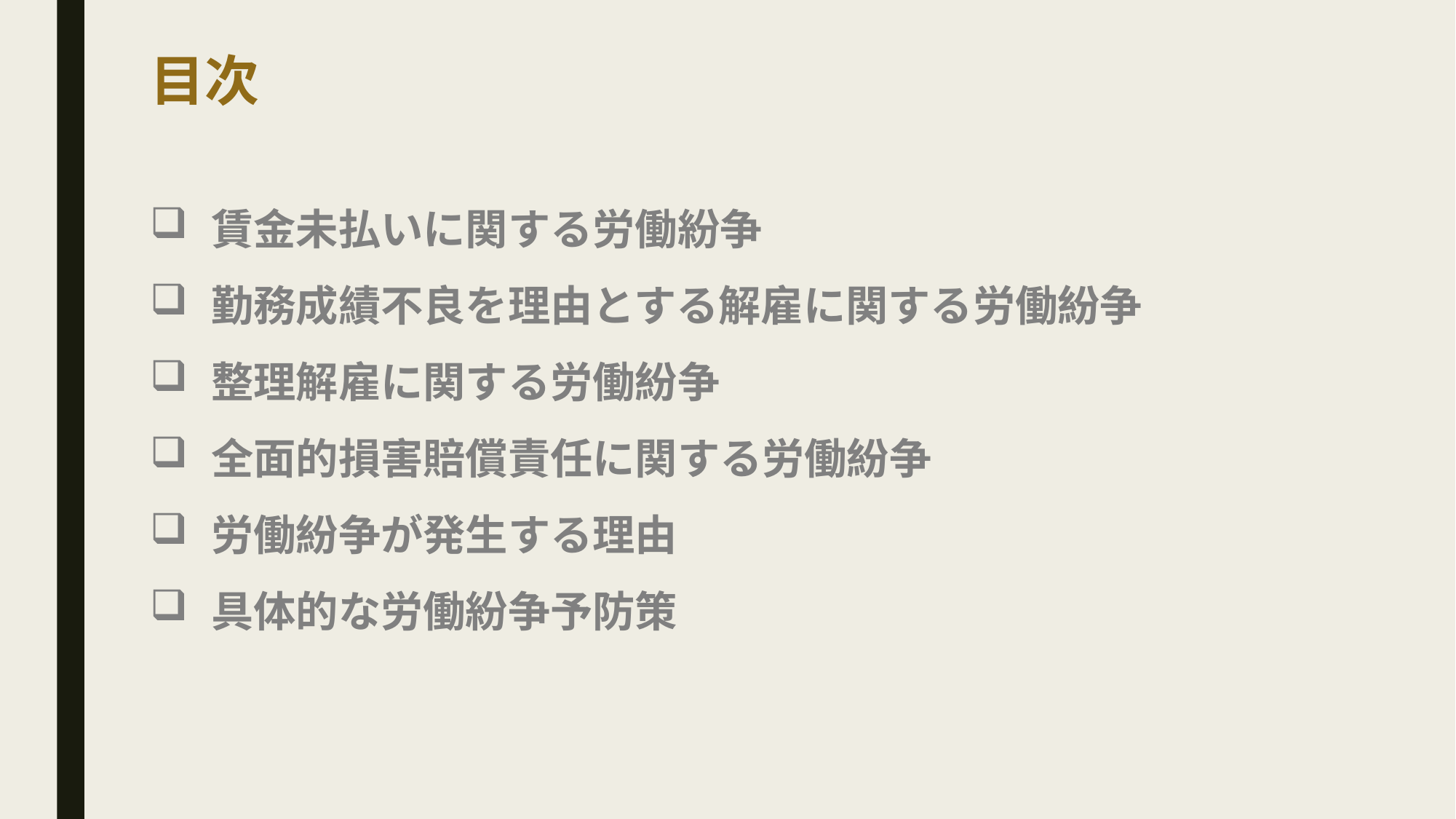

目次

賃金未払いに関する労働紛争
勤務成績不良を理由とする解雇に関する労働紛争
整理解雇に関する労働紛争
全面的損害賠償責任に関する労働紛争
労働紛争が発生する理由
具体的な労働紛争予防策